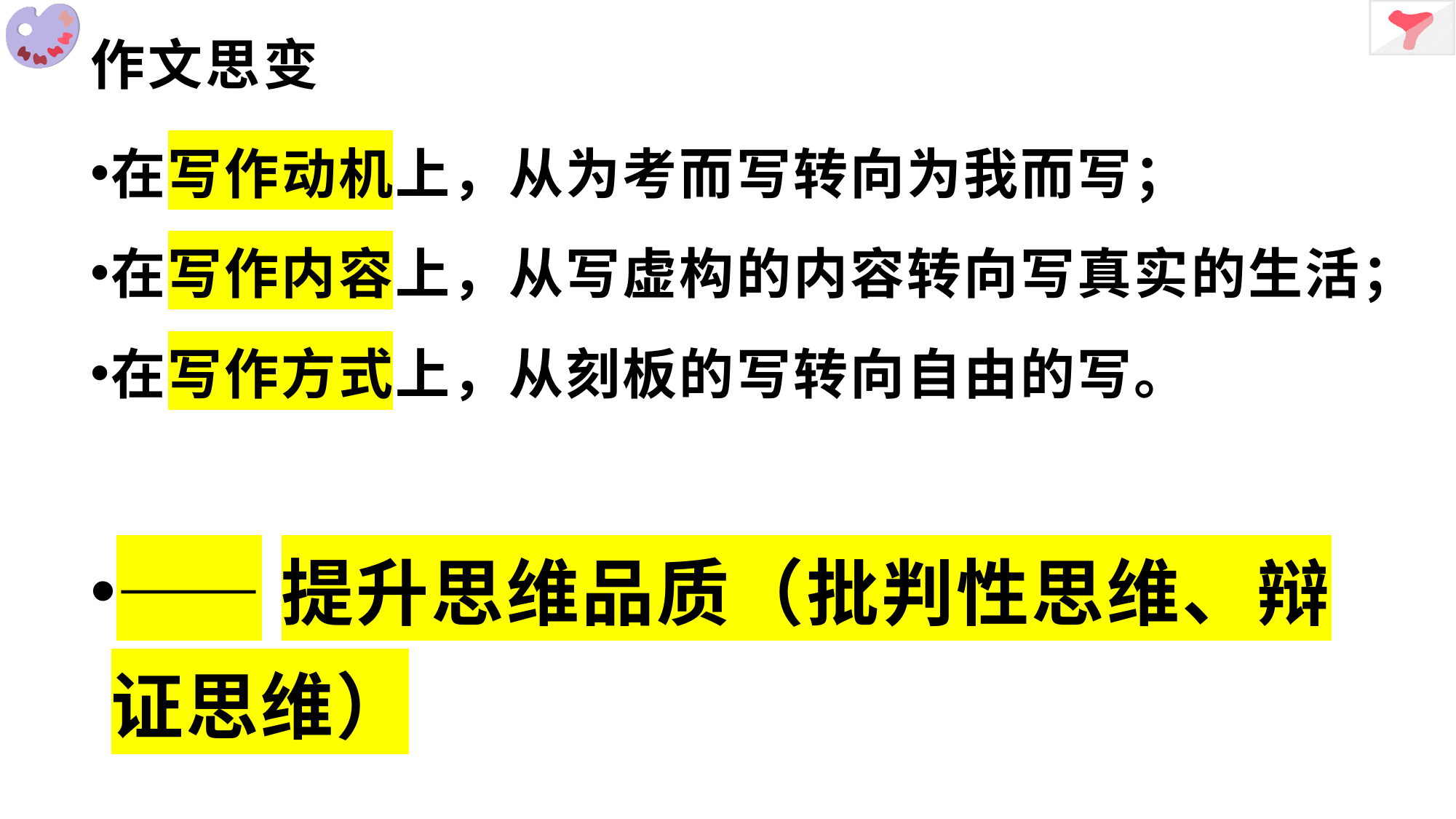

# 作文思变
在写作动机上，从为考而写转向为我而写；
在写作内容上，从写虚构的内容转向写真实的生活；
在写作方式上，从刻板的写转向自由的写。

——提升思维品质（批判性思维、辩证思维）